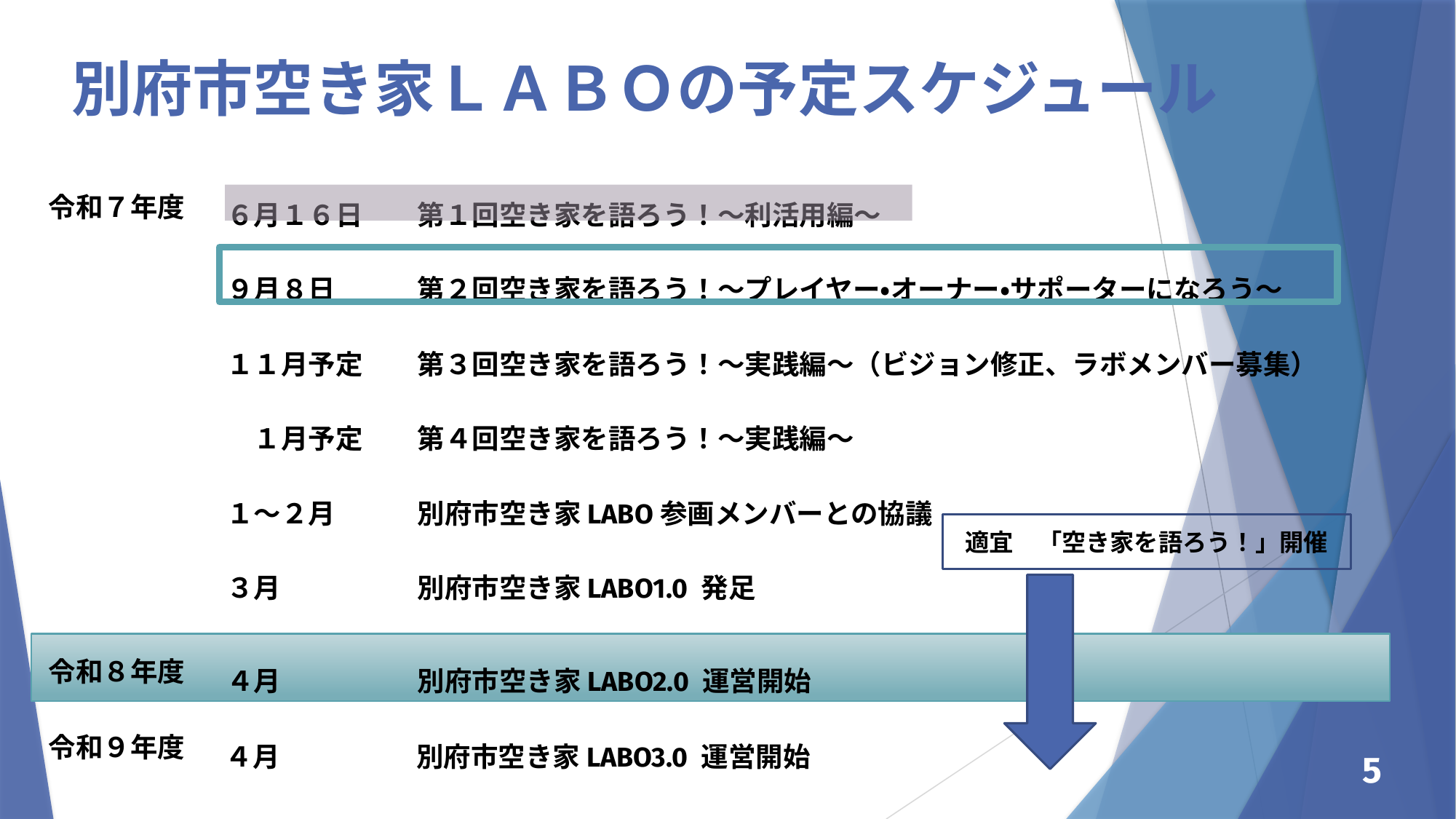

別府市空き家ＬＡＢＯの予定スケジュール
６月１６日　　第１回空き家を語ろう！～利活用編～
９月８日　　　第２回空き家を語ろう！～プレイヤー・オーナー・サポーターになろう～
１１月予定　　第３回空き家を語ろう！～実践編～（ビジョン修正、ラボメンバー募集）
　１月予定　　第４回空き家を語ろう！～実践編～
１～２月　　　別府市空き家LABO参画メンバーとの協議
３月　　　　　別府市空き家LABO1.0 発足

令和７年度

適宜　「空き家を語ろう！」開催

４月　　　　　別府市空き家LABO2.0 運営開始

令和８年度
４月　　　　　別府市空き家LABO3.0 運営開始
令和９年度
5